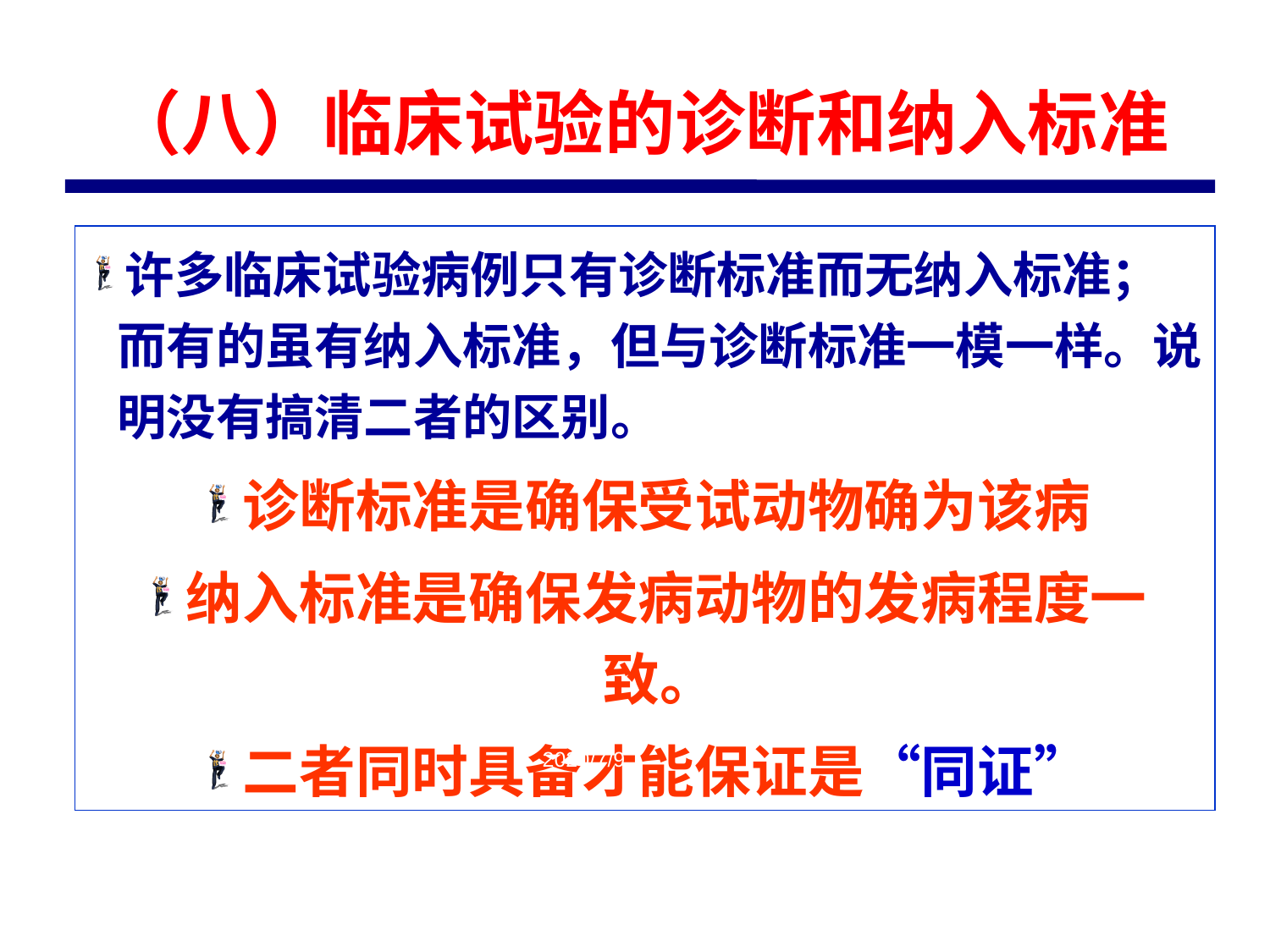

（八）临床试验的诊断和纳入标准

许多临床试验病例只有诊断标准而无纳入标准；而有的虽有纳入标准，但与诊断标准一模一样。说明没有搞清二者的区别。
诊断标准是确保受试动物确为该病
纳入标准是确保发病动物的发病程度一致。
二者同时具备才能保证是“同证”

2020/7/9